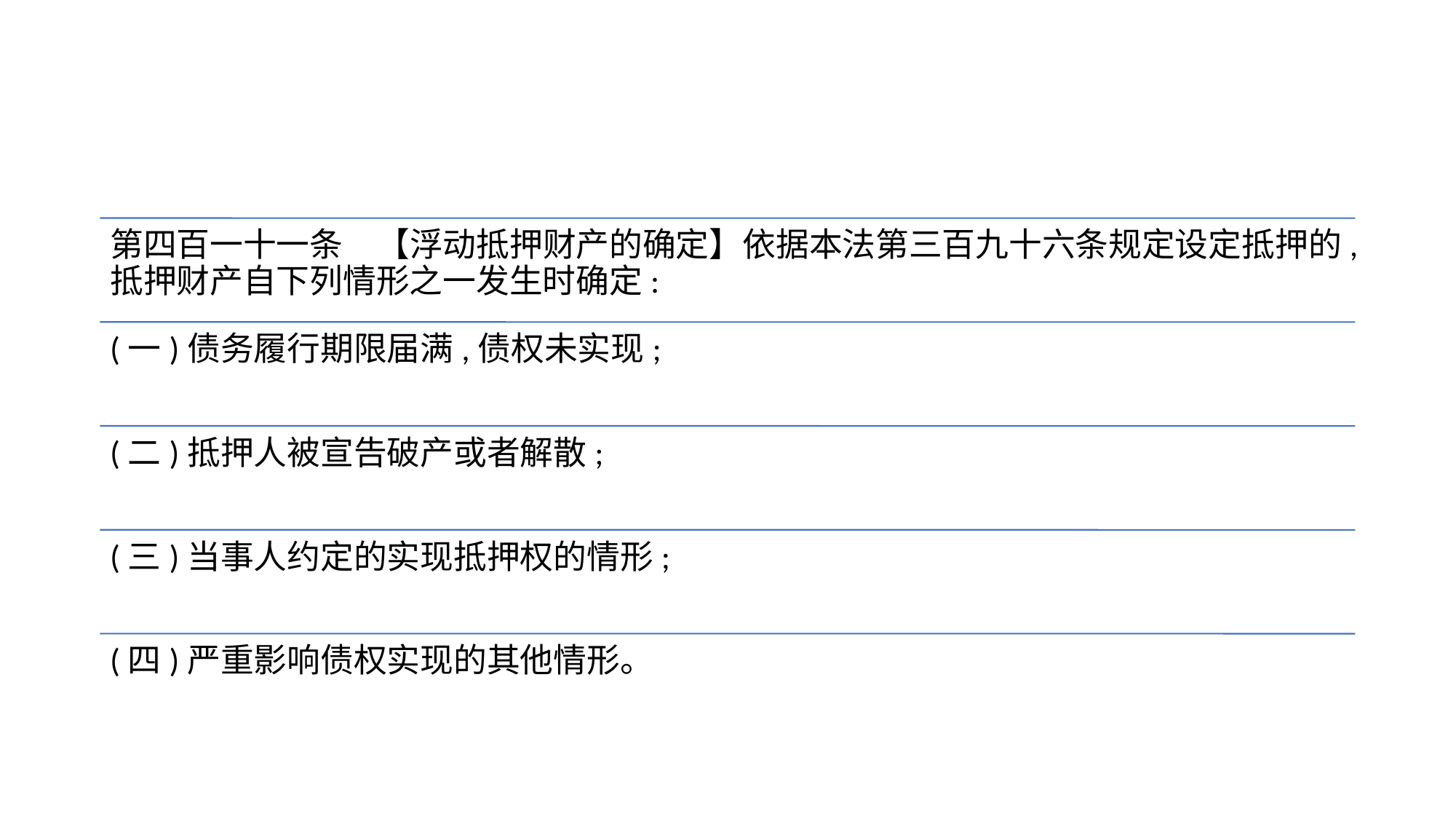

第四百一十一条　【浮动抵押财产的确定】依据本法第三百九十六条规定设定抵押的,抵押财产自下列情形之一发生时确定:
(一)债务履行期限届满,债权未实现;
(二)抵押人被宣告破产或者解散;
(三)当事人约定的实现抵押权的情形;
(四)严重影响债权实现的其他情形。